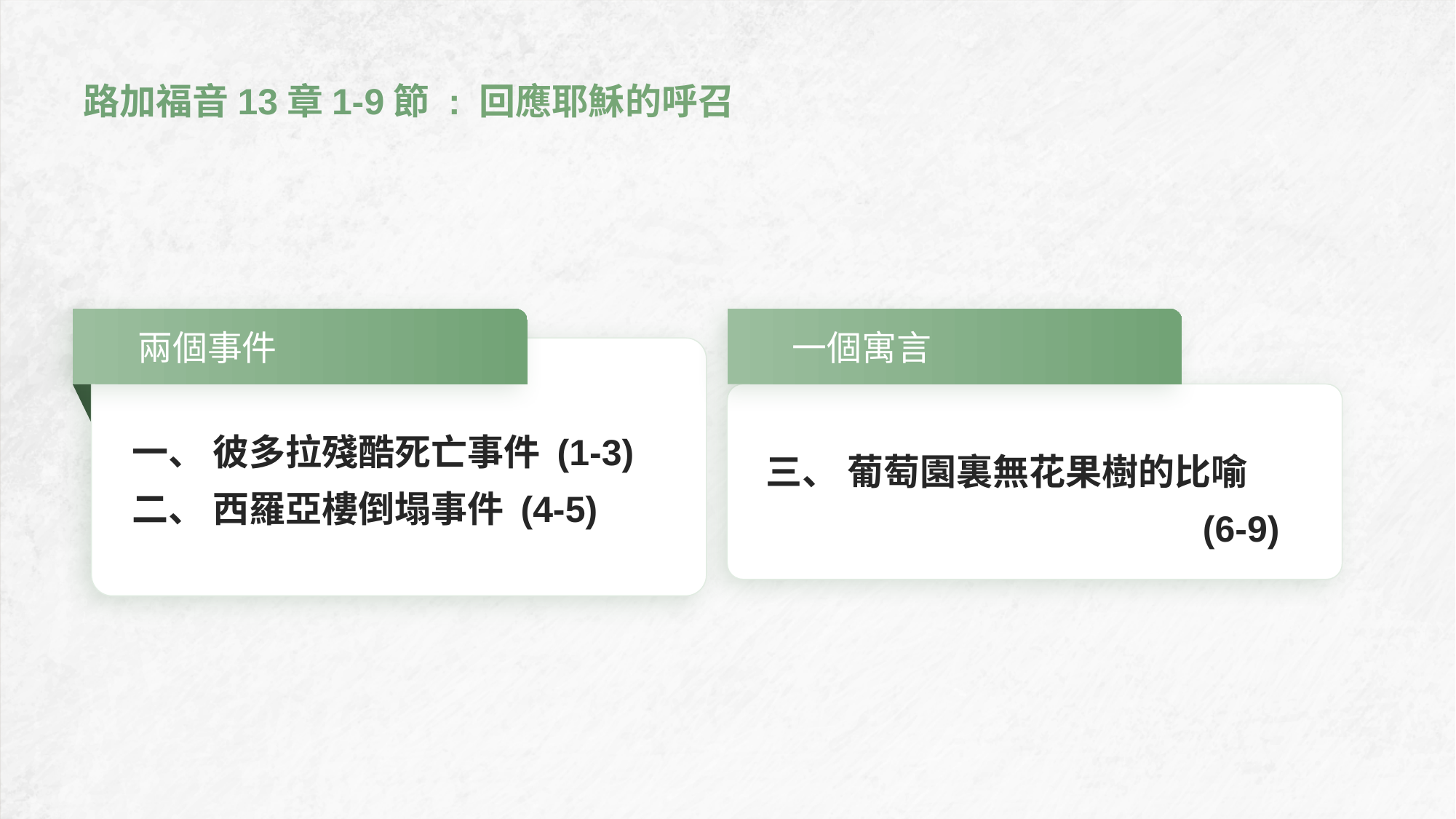

# 路加福音13章1-9節 : 回應耶穌的呼召
一個寓言
兩個事件

一、 彼多拉殘酷死亡事件 (1-3)
二、 西羅亞樓倒塌事件 (4-5)

三、 葡萄園裏無花果樹的比喻     				(6-9)